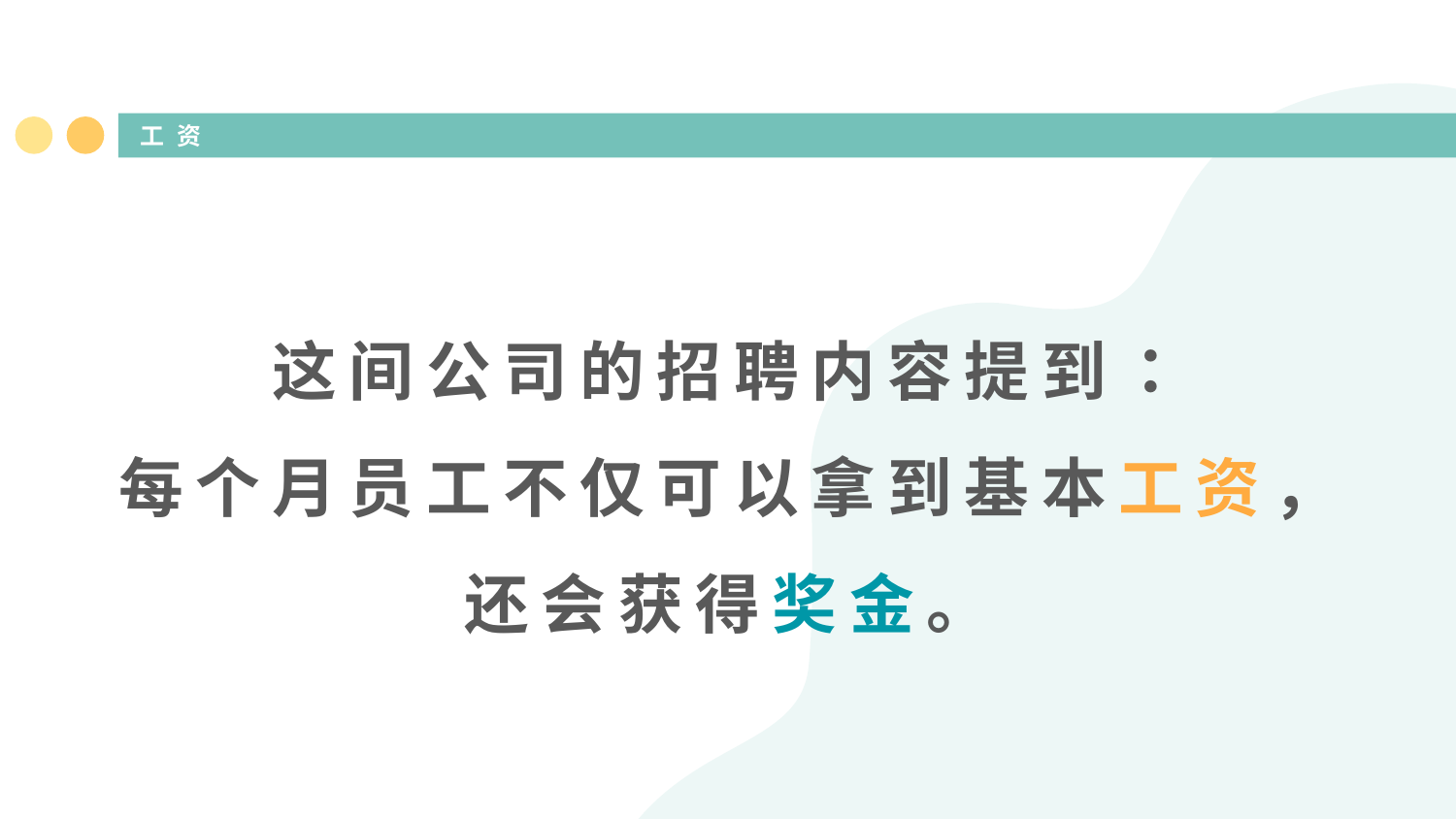

# 工资
这间公司的招聘内容提到：
每个月员工不仅可以拿到基本工资，
还会获得奖金。